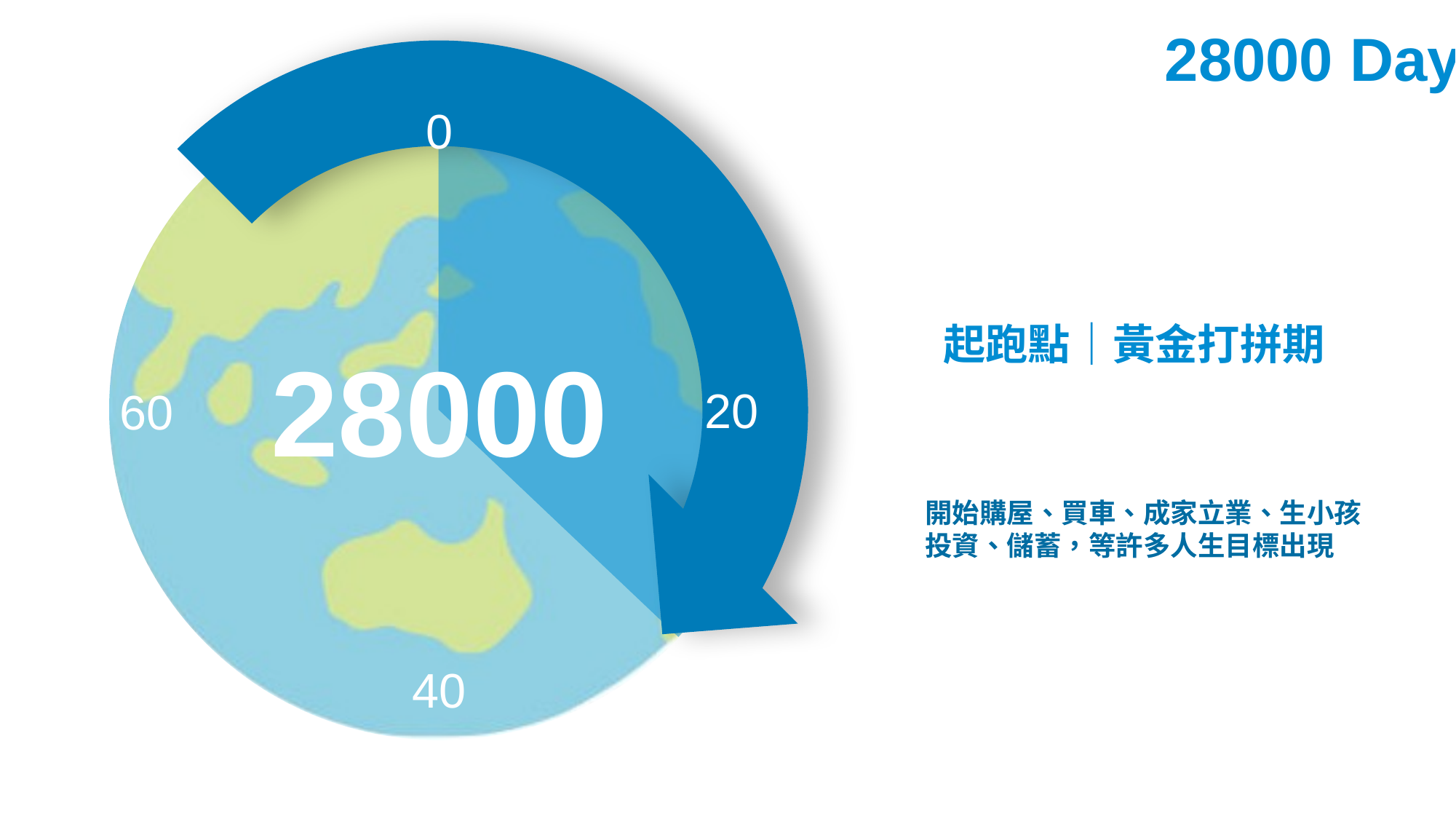

28000 Day

0
起跑點｜黃金打拼期
28000
20
60
開始購屋、買車、成家立業、生小孩
投資、儲蓄，等許多人生目標出現
40